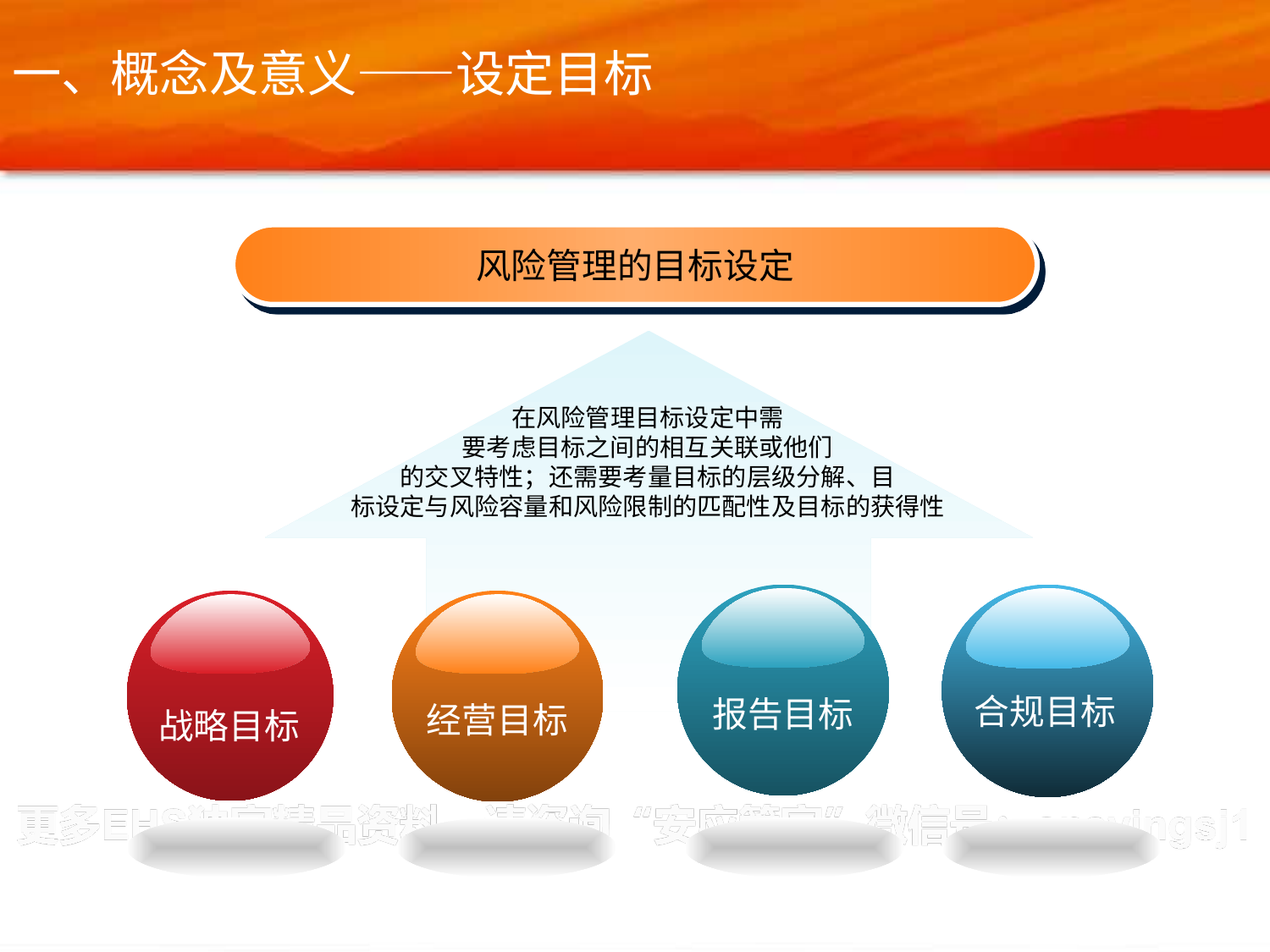

一、概念及意义——设定目标
风险管理的目标设定

报告目标

合规目标

战略目标

经营目标

在风险管理目标设定中需
要考虑目标之间的相互关联或他们
的交叉特性；还需要考量目标的层级分解、目
标设定与风险容量和风险限制的匹配性及目标的获得性